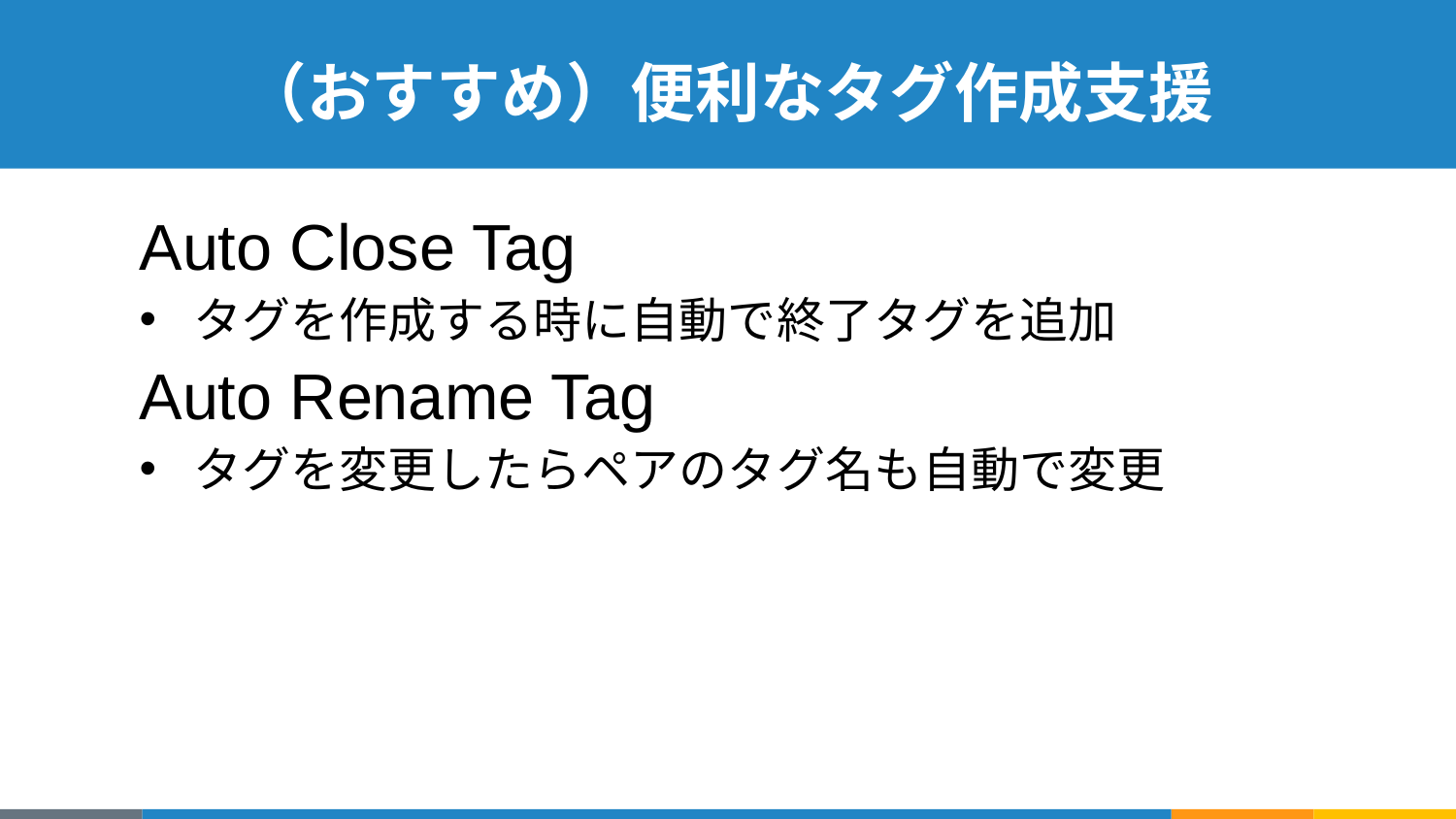

# （おすすめ）便利なタグ作成支援
Auto Close Tag
タグを作成する時に自動で終了タグを追加
Auto Rename Tag
タグを変更したらペアのタグ名も自動で変更